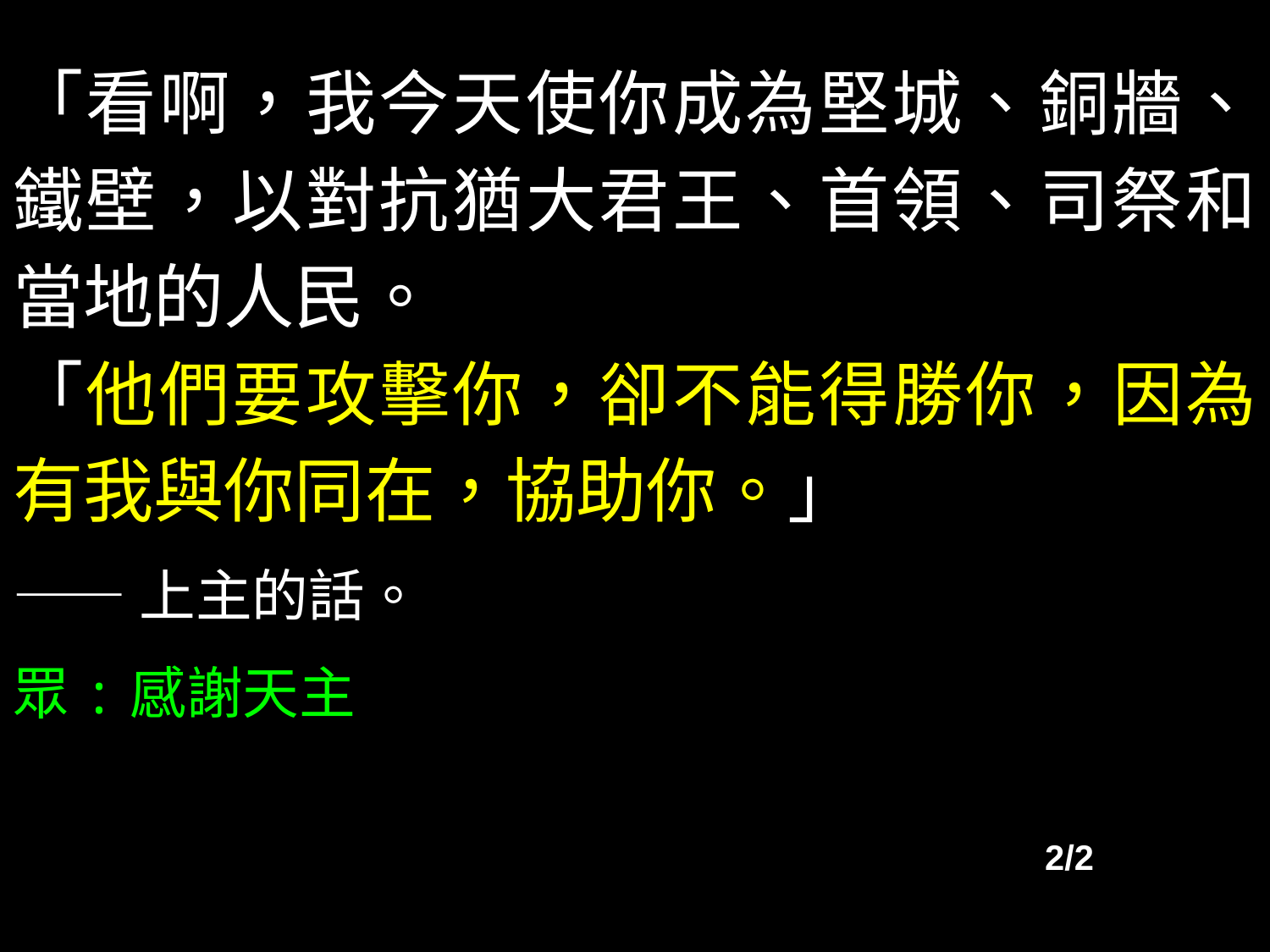

「看啊，我今天使你成為堅城、銅牆、鐵壁，以對抗猶大君王、首領、司祭和當地的人民。
「他們要攻擊你，卻不能得勝你，因為有我與你同在，協助你。」
——上主的話。
眾:感謝天主

2/2